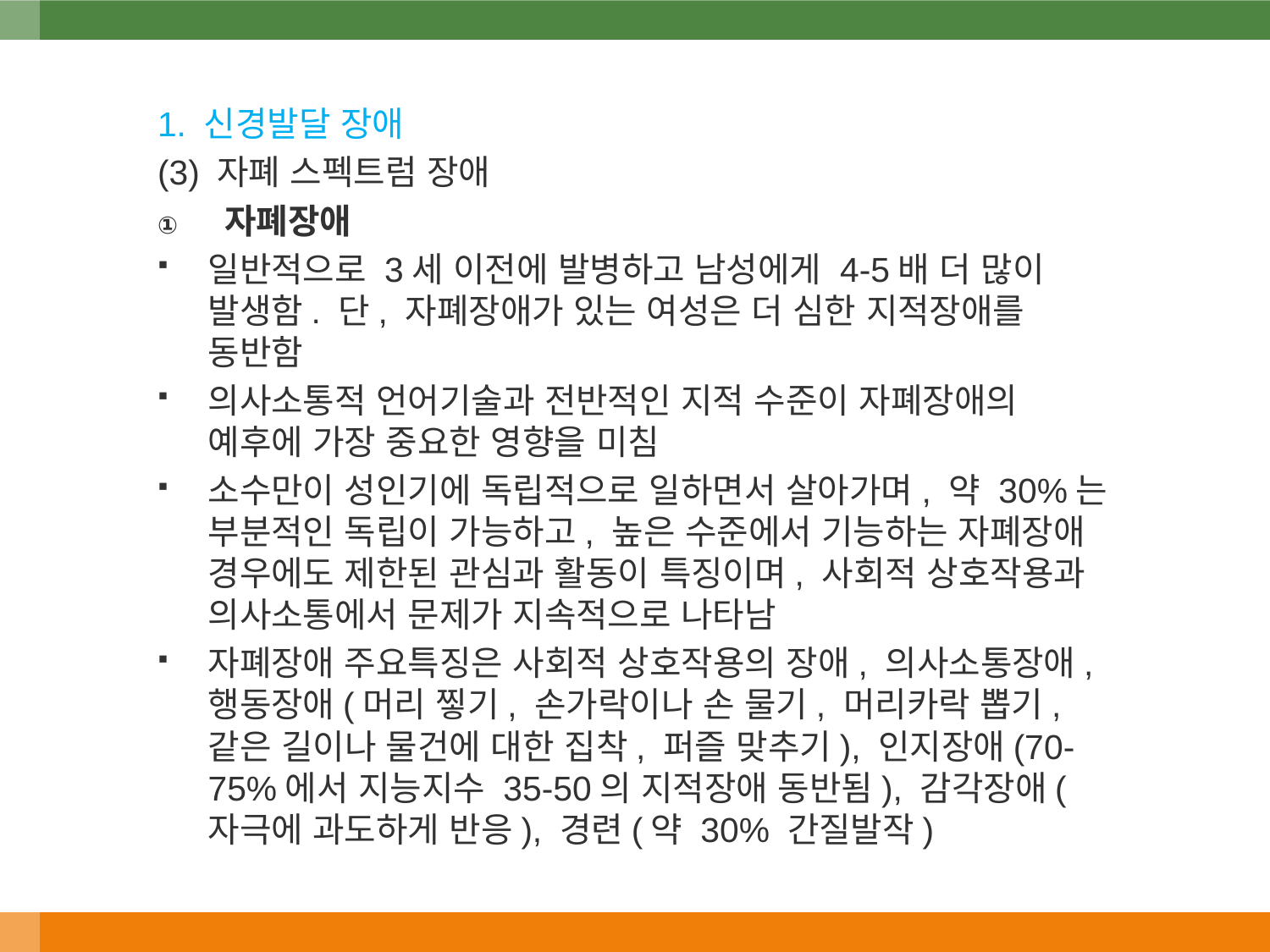

1. 신경발달 장애
(3) 자폐 스펙트럼 장애
자폐장애
일반적으로 3세 이전에 발병하고 남성에게 4-5배 더 많이 발생함. 단, 자폐장애가 있는 여성은 더 심한 지적장애를 동반함
의사소통적 언어기술과 전반적인 지적 수준이 자폐장애의 예후에 가장 중요한 영향을 미침
소수만이 성인기에 독립적으로 일하면서 살아가며, 약 30%는 부분적인 독립이 가능하고, 높은 수준에서 기능하는 자폐장애 경우에도 제한된 관심과 활동이 특징이며, 사회적 상호작용과 의사소통에서 문제가 지속적으로 나타남
자폐장애 주요특징은 사회적 상호작용의 장애, 의사소통장애, 행동장애(머리 찧기, 손가락이나 손 물기, 머리카락 뽑기, 같은 길이나 물건에 대한 집착, 퍼즐 맞추기), 인지장애(70-75%에서 지능지수 35-50의 지적장애 동반됨), 감각장애(자극에 과도하게 반응), 경련(약 30% 간질발작)